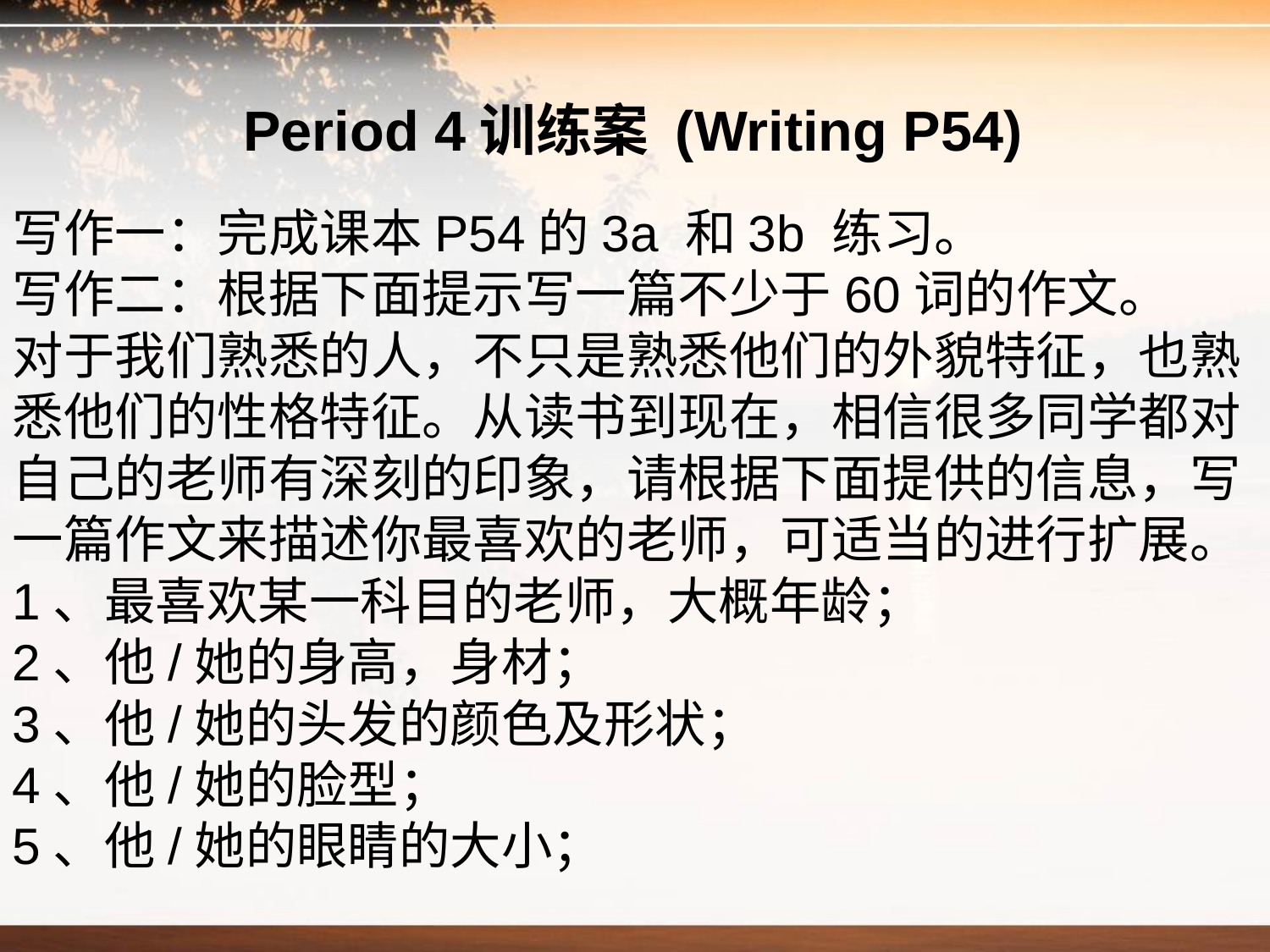

Period 4训练案 (Writing P54)
写作一：完成课本P54的3a 和3b 练习。
写作二：根据下面提示写一篇不少于60词的作文。
对于我们熟悉的人，不只是熟悉他们的外貌特征，也熟悉他们的性格特征。从读书到现在，相信很多同学都对自己的老师有深刻的印象，请根据下面提供的信息，写一篇作文来描述你最喜欢的老师，可适当的进行扩展。
1、最喜欢某一科目的老师，大概年龄；
2、他/她的身高，身材；
3、他/她的头发的颜色及形状；
4、他/她的脸型；
5、他/她的眼睛的大小；